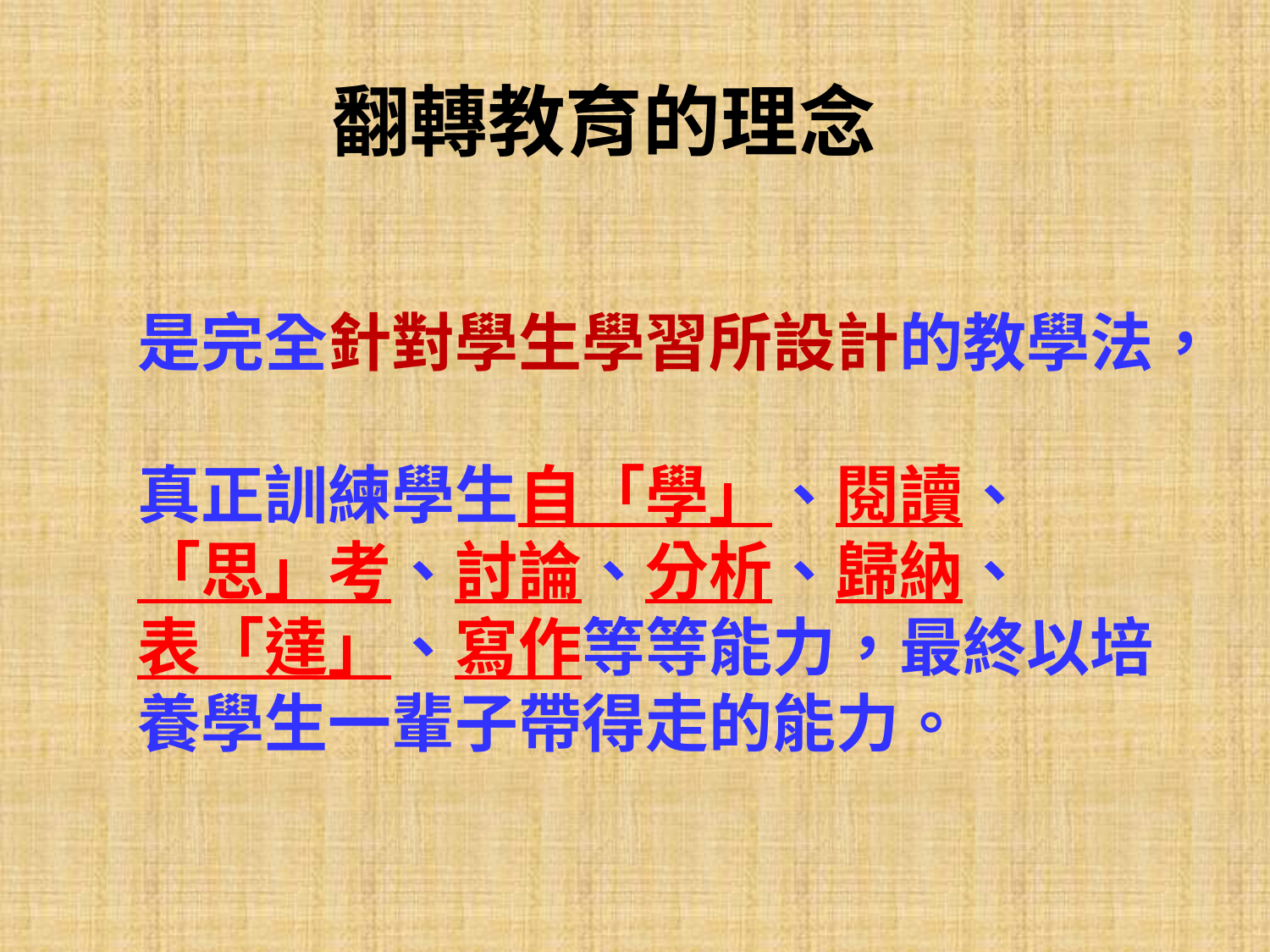

翻轉教育的理念
是完全針對學生學習所設計的教學法，

真正訓練學生自「學」、閱讀、
「思」考、討論、分析、歸納、
表「達」、寫作等等能力，最終以培養學生一輩子帶得走的能力。